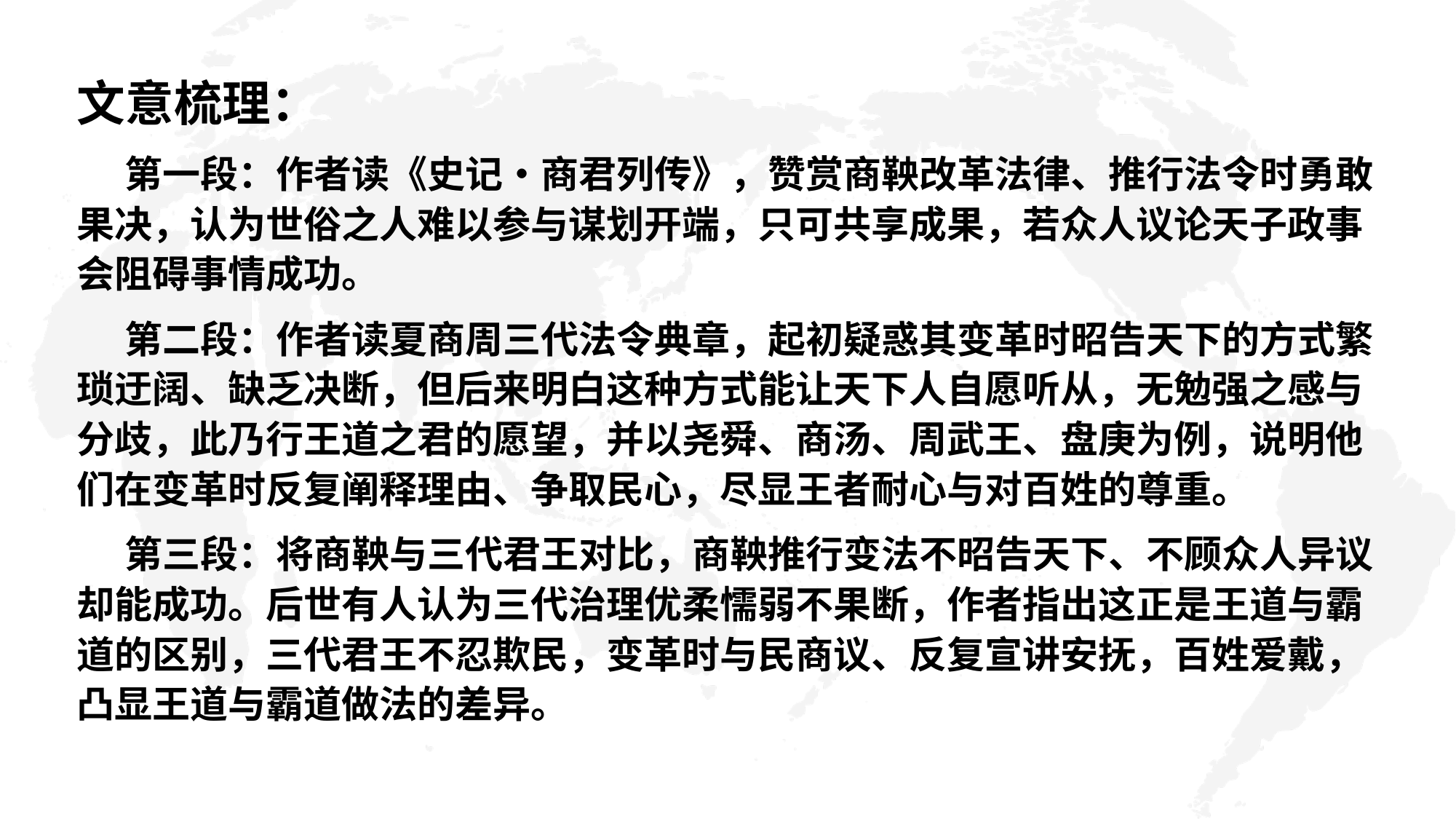

文意梳理：
第一段：作者读《史记・商君列传》，赞赏商鞅改革法律、推行法令时勇敢果决，认为世俗之人难以参与谋划开端，只可共享成果，若众人议论天子政事会阻碍事情成功。
第二段：作者读夏商周三代法令典章，起初疑惑其变革时昭告天下的方式繁琐迂阔、缺乏决断，但后来明白这种方式能让天下人自愿听从，无勉强之感与分歧，此乃行王道之君的愿望，并以尧舜、商汤、周武王、盘庚为例，说明他们在变革时反复阐释理由、争取民心，尽显王者耐心与对百姓的尊重。
第三段：将商鞅与三代君王对比，商鞅推行变法不昭告天下、不顾众人异议却能成功。后世有人认为三代治理优柔懦弱不果断，作者指出这正是王道与霸道的区别，三代君王不忍欺民，变革时与民商议、反复宣讲安抚，百姓爱戴，凸显王道与霸道做法的差异。